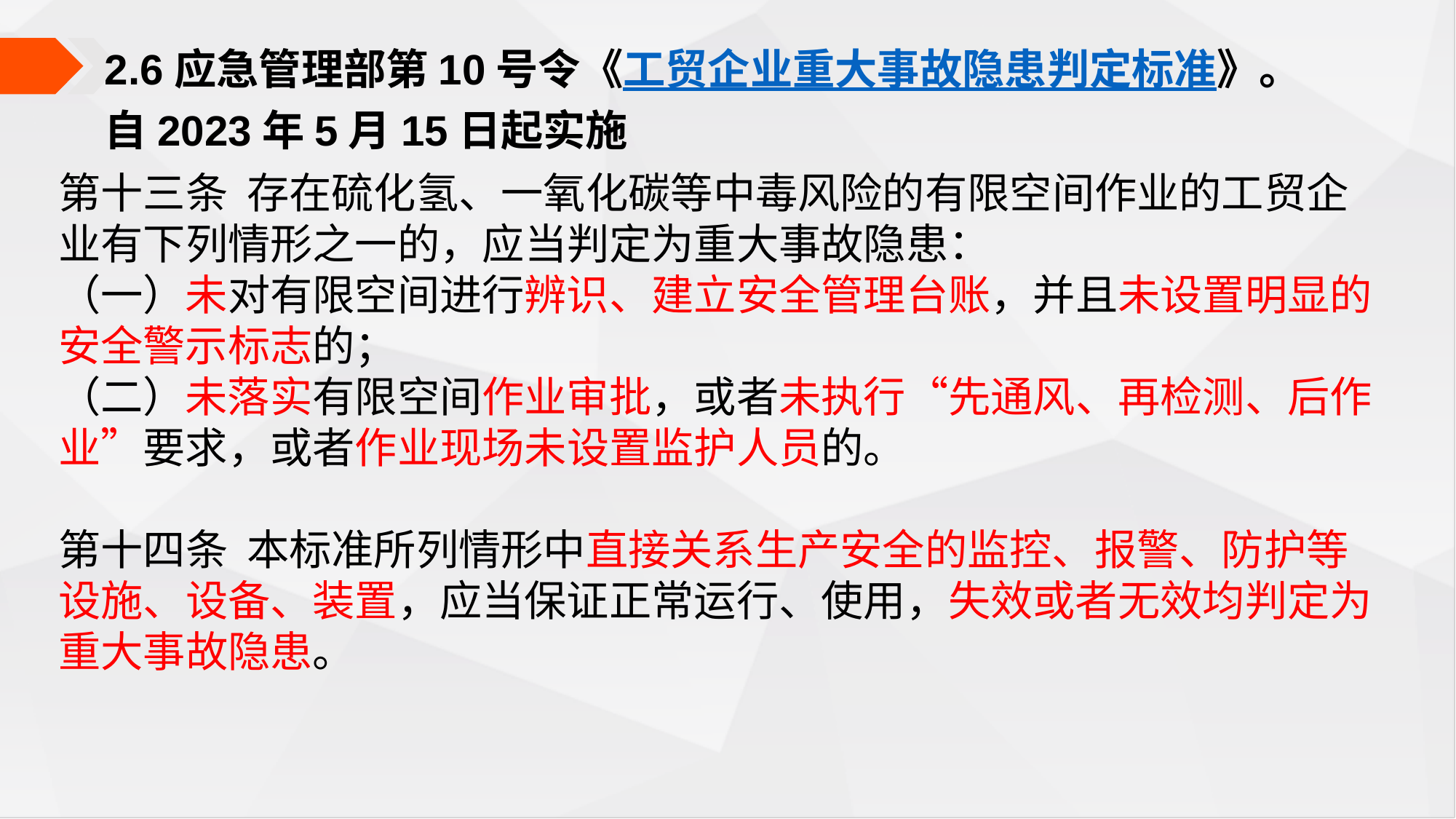

2.6应急管理部第10号令《工贸企业重大事故隐患判定标准》。自2023年5月15日起实施

第十三条  存在硫化氢、一氧化碳等中毒风险的有限空间作业的工贸企业有下列情形之一的，应当判定为重大事故隐患：
（一）未对有限空间进行辨识、建立安全管理台账，并且未设置明显的安全警示标志的；
（二）未落实有限空间作业审批，或者未执行“先通风、再检测、后作业”要求，或者作业现场未设置监护人员的。

第十四条  本标准所列情形中直接关系生产安全的监控、报警、防护等设施、设备、装置，应当保证正常运行、使用，失效或者无效均判定为重大事故隐患。